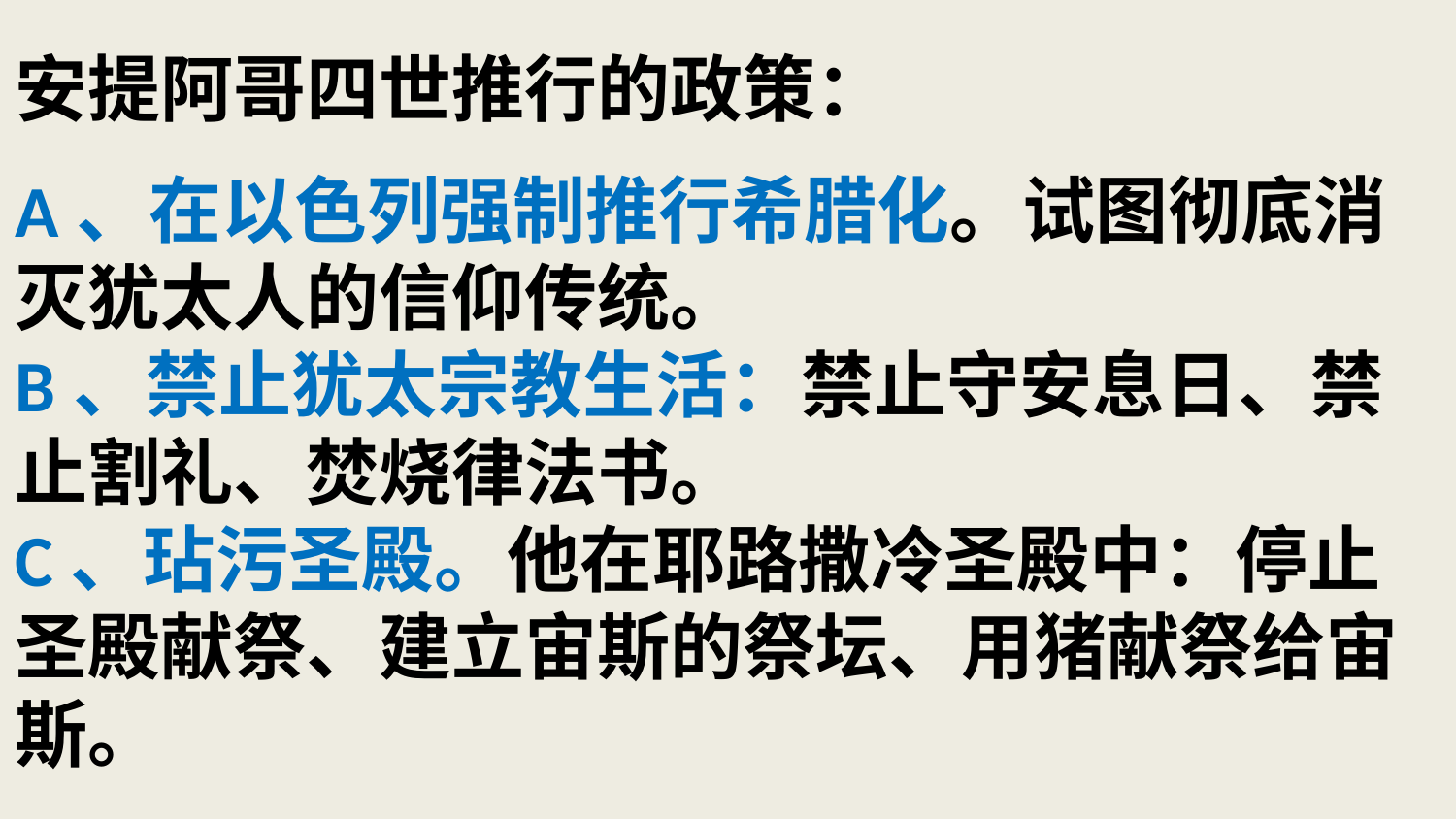

# 安提阿哥四世推行的政策： A、在以色列强制推行希腊化。试图彻底消灭犹太人的信仰传统。 B、禁止犹太宗教生活：禁止守安息日、禁止割礼、焚烧律法书。 C、玷污圣殿。他在耶路撒冷圣殿中：停止圣殿献祭、建立宙斯的祭坛、用猪献祭给宙斯。